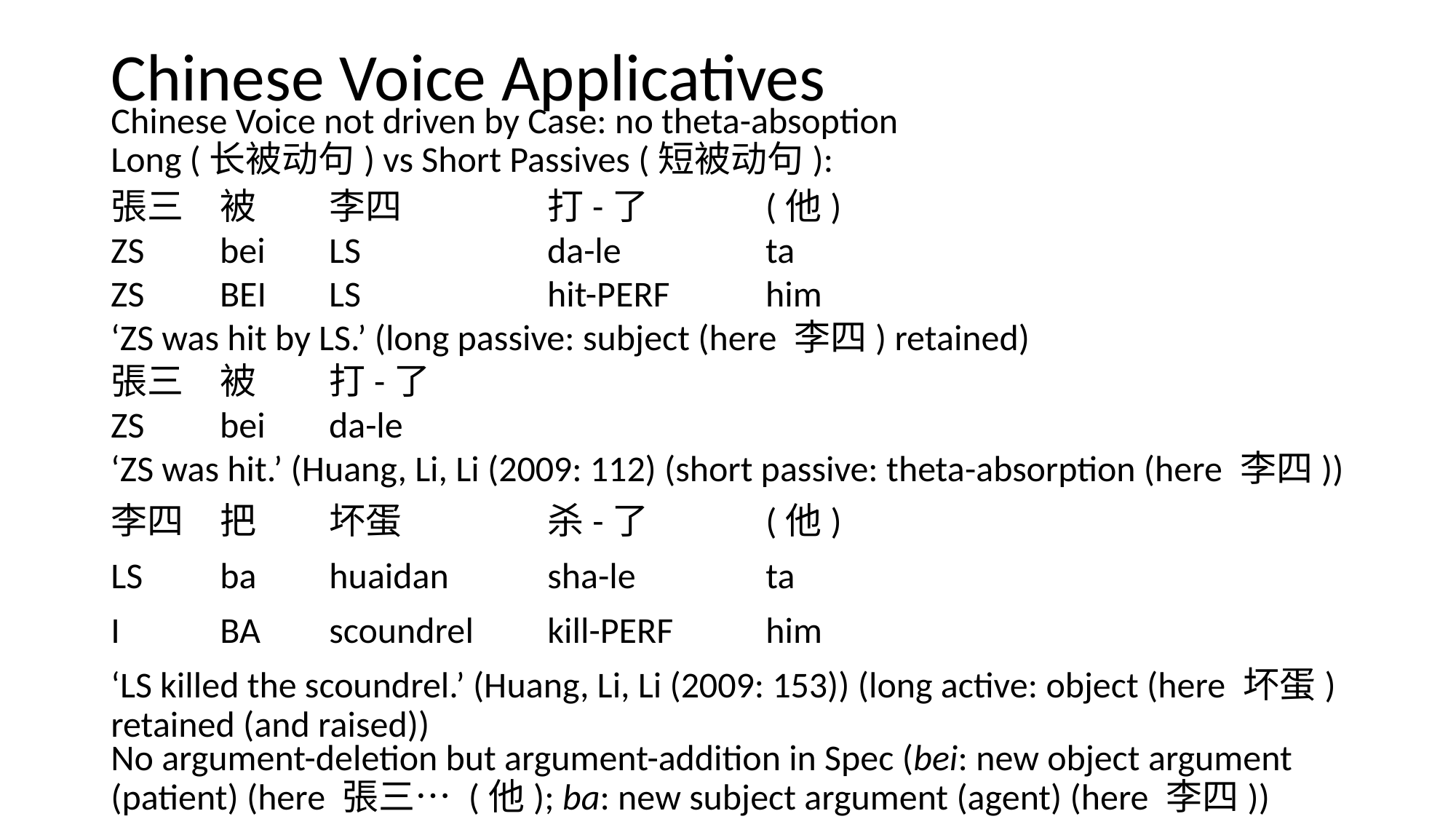

# Chinese Voice Applicatives
Chinese Voice not driven by Case: no theta-absoption
Long (长被动句) vs Short Passives (短被动句):

張三	被	李四		打-了		(他)
ZS	bei	LS		da-le		ta
ZS	BEI	LS		hit-PERF	him
‘ZS was hit by LS.’ (long passive: subject (here 李四) retained)
張三	被	打-了
ZS	bei	da-le
‘ZS was hit.’ (Huang, Li, Li (2009: 112) (short passive: theta-absorption (here 李四))
李四	把	坏蛋		杀-了		(他)
LS	ba	huaidan	sha-le		ta
I	BA	scoundrel	kill-PERF	him
‘LS killed the scoundrel.’ (Huang, Li, Li (2009: 153)) (long active: object (here 坏蛋) retained (and raised))
No argument-deletion but argument-addition in Spec (bei: new object argument (patient) (here 張三… (他); ba: new subject argument (agent) (here 李四))